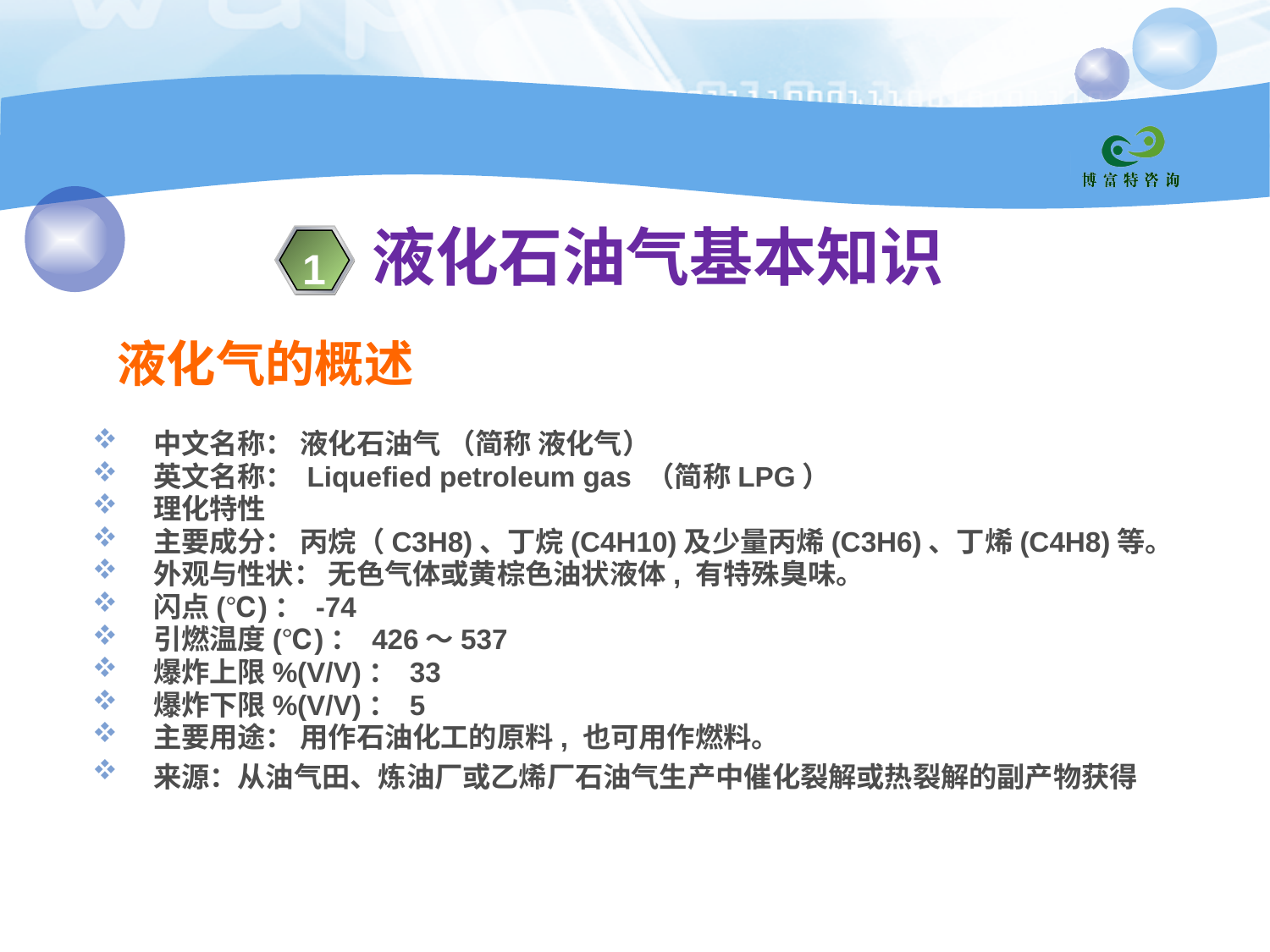

# 液化石油气基本知识

1
液化气的概述
 中文名称： 液化石油气 （简称 液化气）
 英文名称： Liquefied petroleum gas （简称LPG）
 理化特性
 主要成分： 丙烷（C3H8)、丁烷(C4H10)及少量丙烯(C3H6)、丁烯(C4H8)等。
 外观与性状： 无色气体或黄棕色油状液体, 有特殊臭味。
 闪点(℃)： -74
 引燃温度(℃)： 426～537
 爆炸上限%(V/V)： 33
 爆炸下限%(V/V)： 5
 主要用途： 用作石油化工的原料, 也可用作燃料。
 来源：从油气田、炼油厂或乙烯厂石油气生产中催化裂解或热裂解的副产物获得